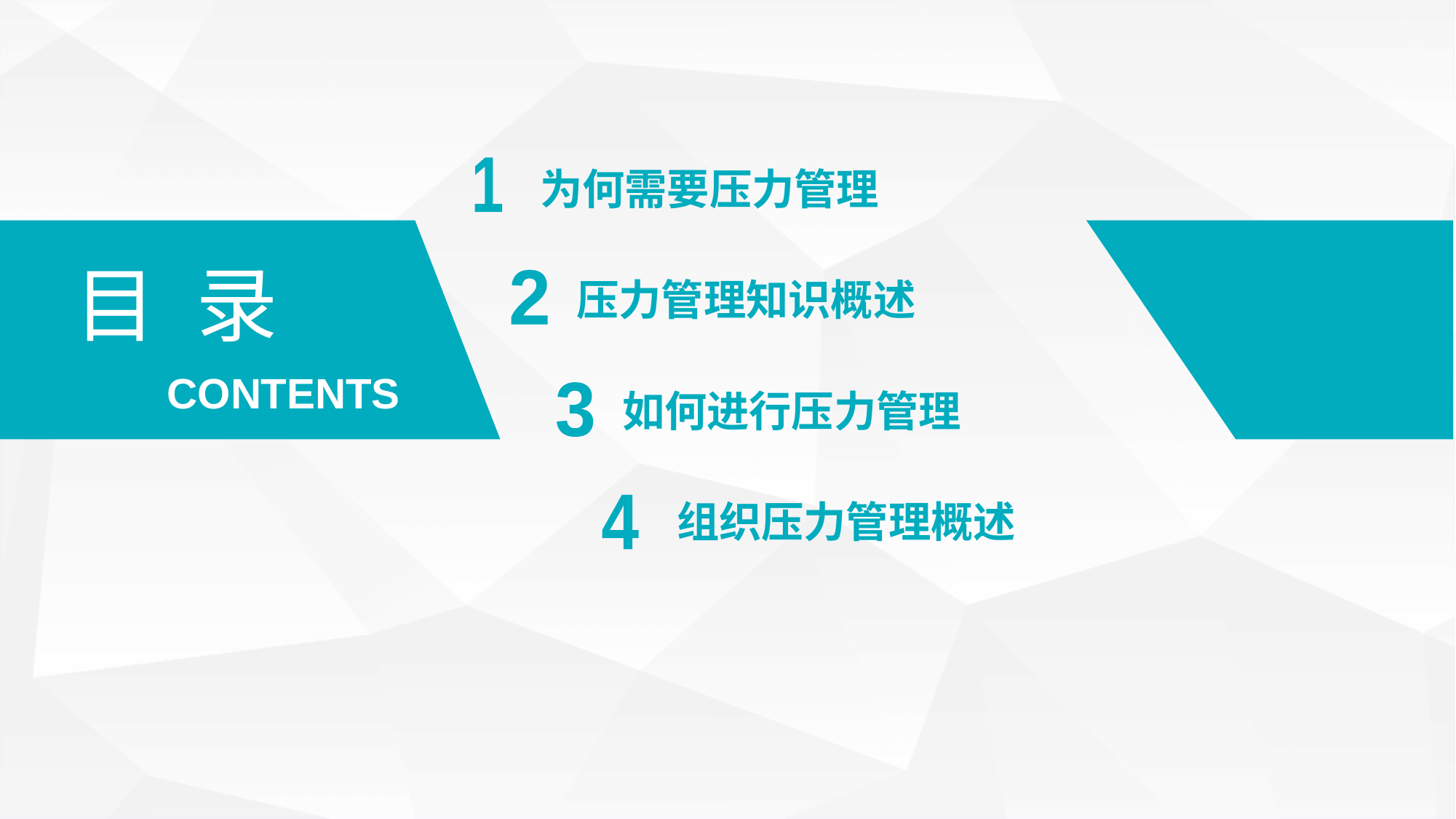

为何需要压力管理
1

目 录
压力管理知识概述
2
   CONTENTS
如何进行压力管理
3
组织压力管理概述
4